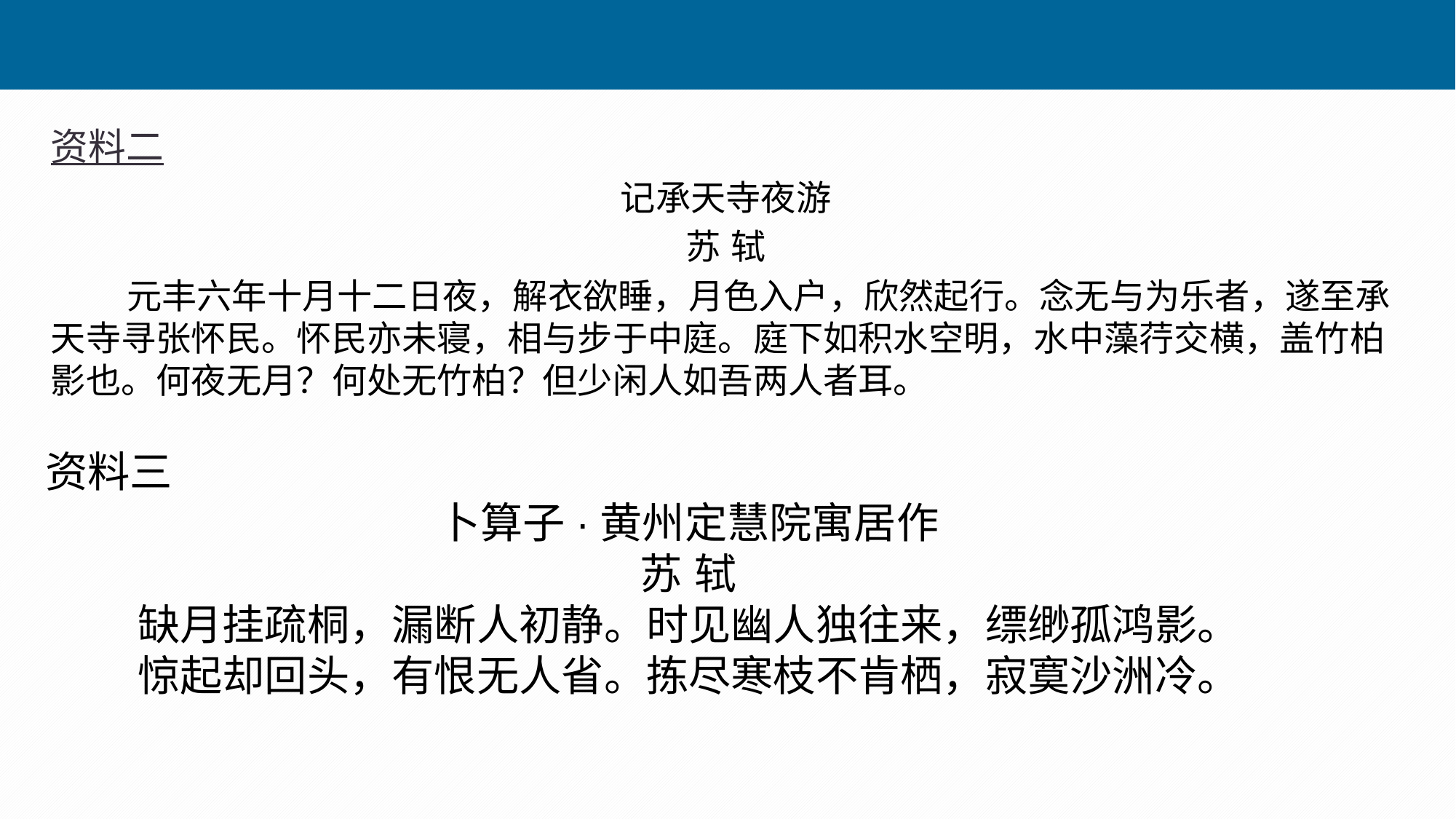

资料二
记承天寺夜游
苏 轼
       元丰六年十月十二日夜，解衣欲睡，月色入户，欣然起行。念无与为乐者，遂至承天寺寻张怀民。怀民亦未寝，相与步于中庭。庭下如积水空明，水中藻荇交横，盖竹柏影也。何夜无月？何处无竹柏？但少闲人如吾两人者耳。

资料三
卜算子·黄州定慧院寓居作
苏 轼
缺月挂疏桐，漏断人初静。时见幽人独往来，缥缈孤鸿影。
惊起却回头，有恨无人省。拣尽寒枝不肯栖，寂寞沙洲冷。